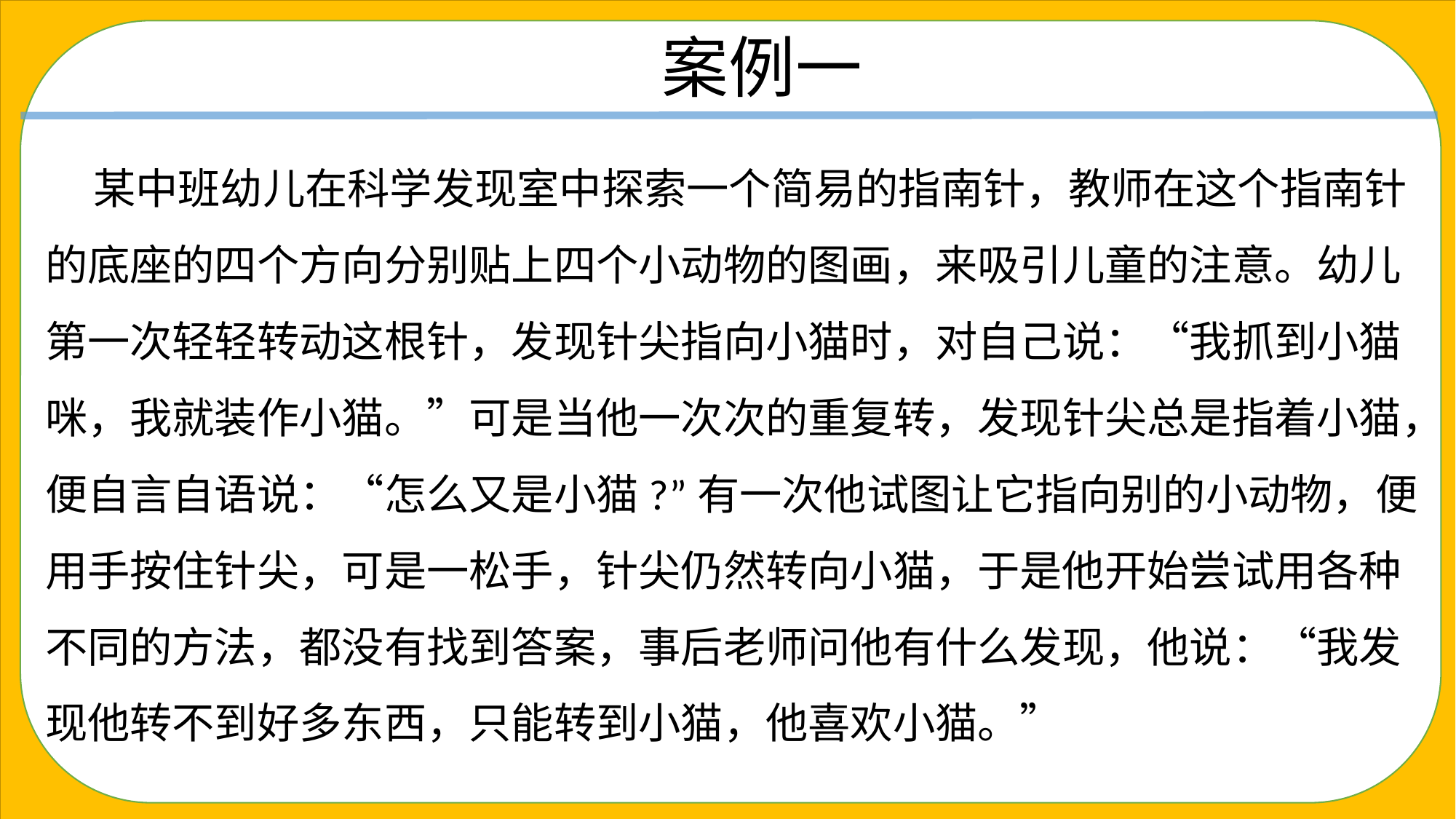

案例一
    某中班幼儿在科学发现室中探索一个简易的指南针，教师在这个指南针的底座的四个方向分别贴上四个小动物的图画，来吸引儿童的注意。幼儿第一次轻轻转动这根针，发现针尖指向小猫时，对自己说：“我抓到小猫咪，我就装作小猫。”可是当他一次次的重复转，发现针尖总是指着小猫，便自言自语说：“怎么又是小猫?”有一次他试图让它指向别的小动物，便用手按住针尖，可是一松手，针尖仍然转向小猫，于是他开始尝试用各种不同的方法，都没有找到答案，事后老师问他有什么发现，他说：“我发现他转不到好多东西，只能转到小猫，他喜欢小猫。”